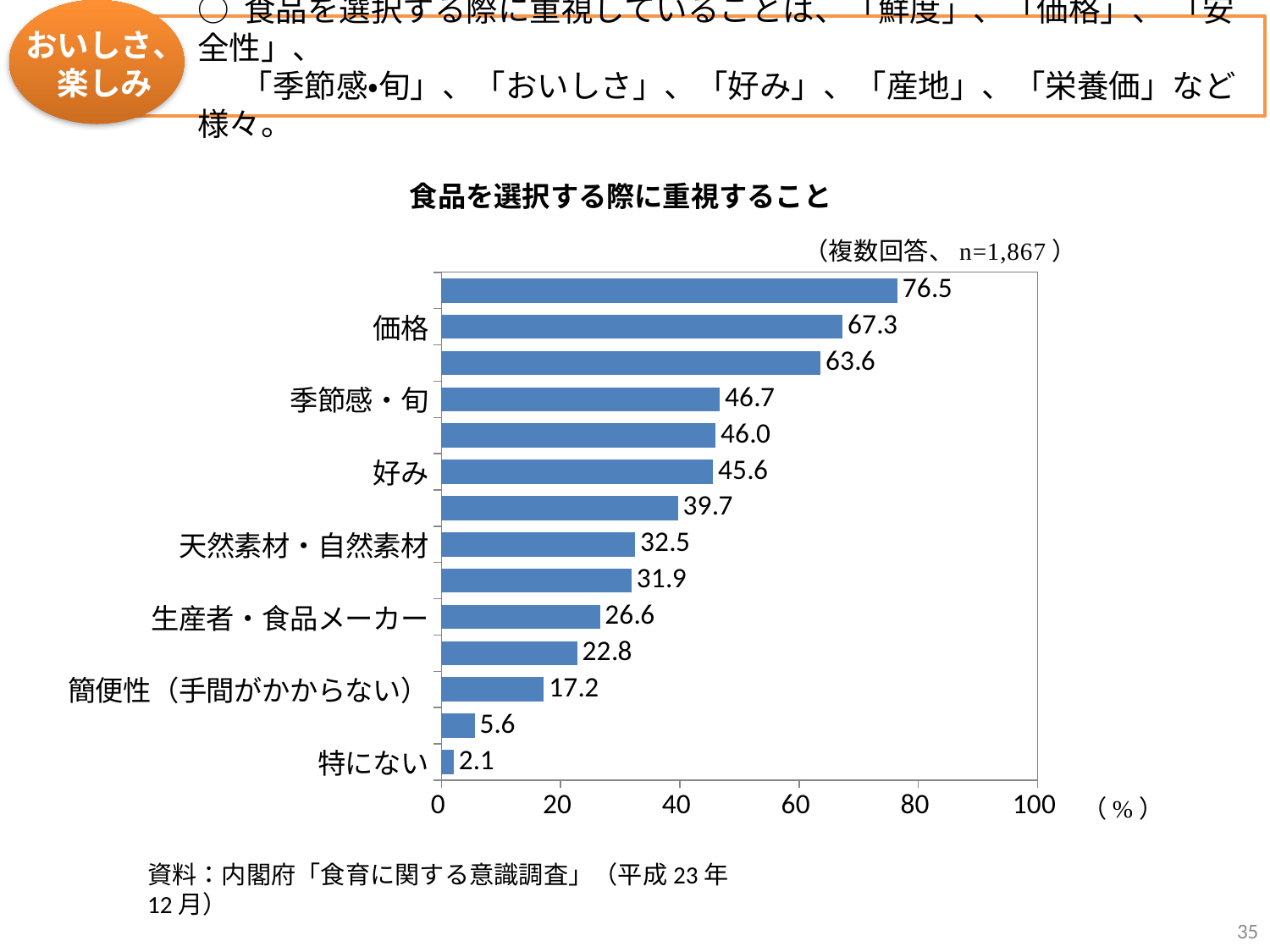

おいしさ、
楽しみ
○ 食品を選択する際に重視していることは、「鮮度」、「価格」、 「安全性」、
     「季節感・旬」、「おいしさ」、「好み」、「産地」、「栄養価」など様々。
食品を選択する際に重視すること

### Chart

| Category |  |
|---|---|
| 特にない | 2.1 |
| 見栄え | 5.6 |
| 簡便性（手間がかからない） | 17.2 |
| 量・大きさ | 22.8 |
| 生産者・食品メーカー | 26.6 |
| 栄養価 | 31.9 |
| 天然素材・自然素材 | 32.5 |
| 産地 | 39.7 |
| 好み | 45.6 |
| おいしさ | 46.0 |
| 季節感・旬 | 46.7 |
| 安全性 | 63.6 |
| 価格 | 67.3 |
| 鮮度 | 76.5 |
資料：内閣府「食育に関する意識調査」（平成23年12月）
35